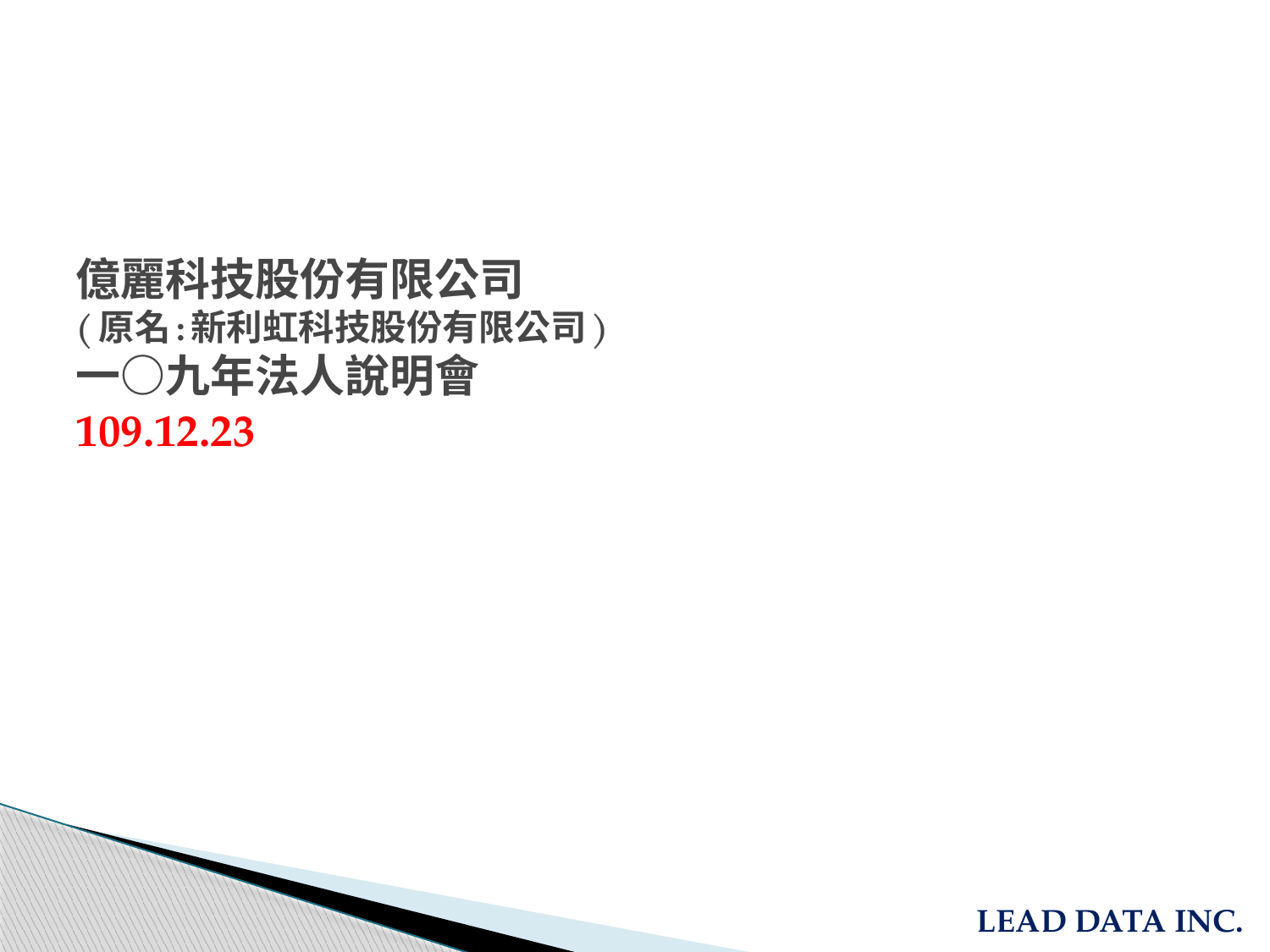

# 億麗科技股份有限公司 (原名:新利虹科技股份有限公司) 一○九年法人說明會 109.12.23
LEAD DATA INC.